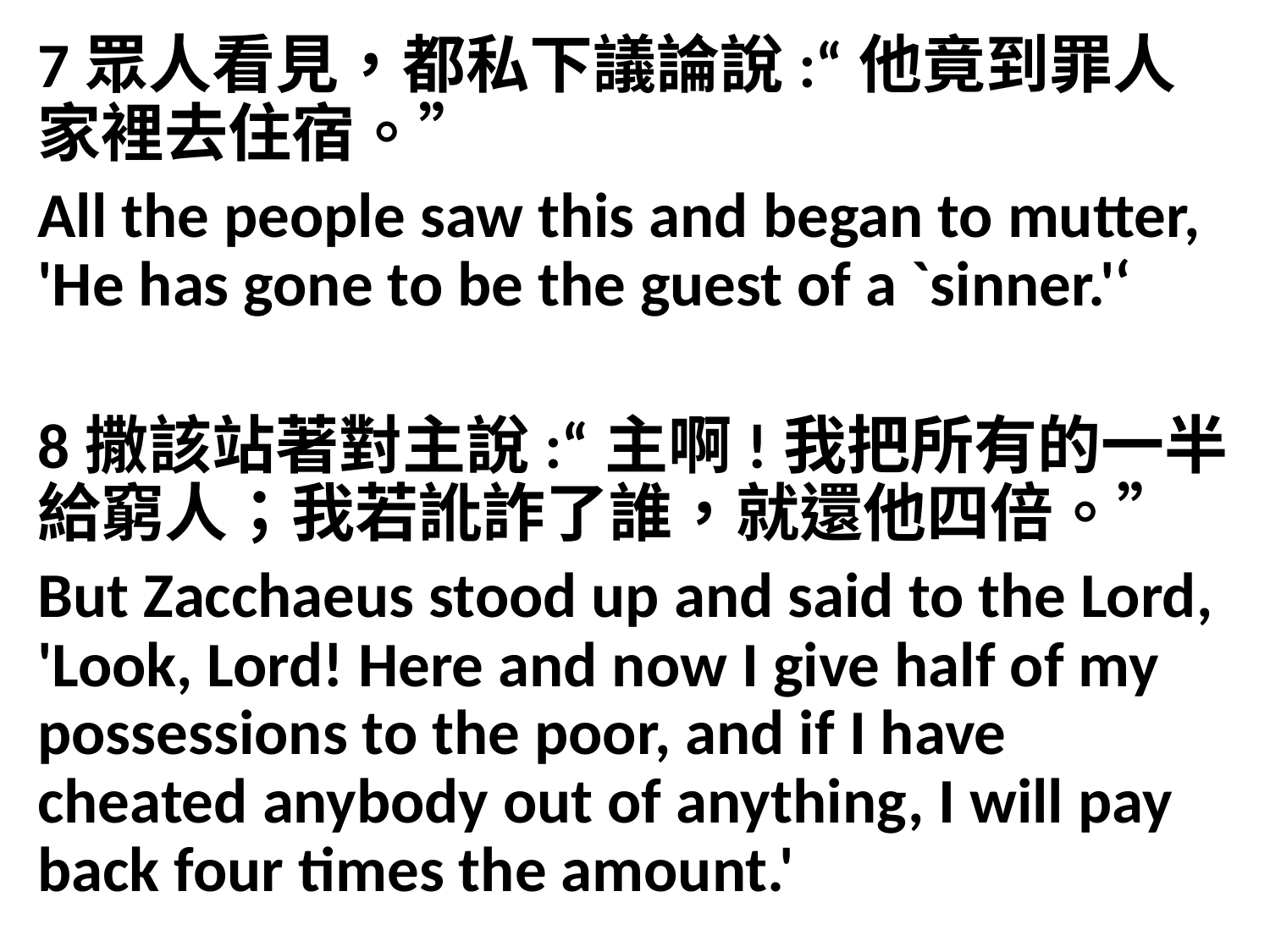

7眾人看見，都私下議論說:“他竟到罪人家裡去住宿。”
All the people saw this and began to mutter, 'He has gone to be the guest of a `sinner.'‘

8撒該站著對主說:“主啊!我把所有的一半給窮人；我若訛詐了誰，就還他四倍。”
But Zacchaeus stood up and said to the Lord, 'Look, Lord! Here and now I give half of my possessions to the poor, and if I have cheated anybody out of anything, I will pay back four times the amount.'